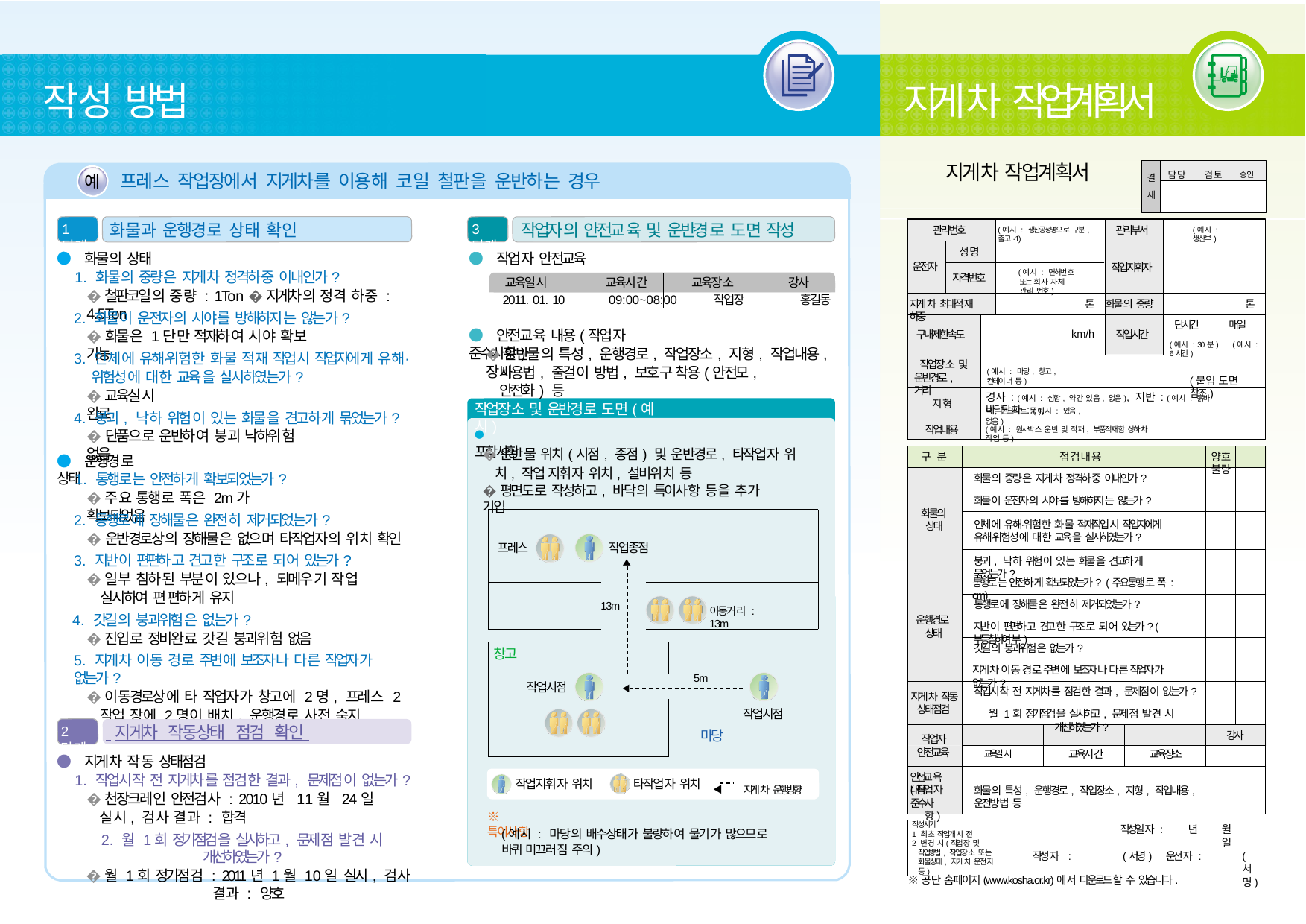

# 작성 방법
지게차 작업계획서

지게차 작업계획서

담 당	검 토	승 인

예	프레스 작업장에서 지게차를 이용해 코일 철판을 운반하는 경우
결

재

화물과 운행경로 상태 확인	작업자의 안전교육 및 운반경로 도면 작성

1단계
3단계
관리번호
관리부서
(예시 : 생산공정명으로 구분, 출고-1)
(예시 : 생산부)

성 명

● 화물의 상태
1. 화물의 중량은 지게차 정격하중 이내인가?
● 작업자 안전교육
교육일시	교육시간	교육장소	강사
   2011. 01. 10 	09:00~08:00 	작업장 	홍길동
운전자
작업지휘자

(예시 : 면허번호 또는 회사 자체 관리 번호)
자격번호

�철판코일의 중량 : 1Ton �지게차의 정격 하중 : 4.5Ton

톤     화물의 중량
지게차 최대적재 하중
톤
매일

2. 화물이 운전자의 시야를 방해하지는 않는가?

단시간

● 안전교육 내용(작업자 준수사항)
km/h
�화물은 1단만 적재하여 시야 확보 가능
작업시간
구내제한속도

(예시 : 30분)      (예시 : 6시간)

(붙임 도면 참조)
�운반물의 특성, 운행경로, 작업장소, 지형, 작업내용, 장비

3. 인체에 유해∙위험한 화물 적재 작업시 작업자에게 유해∙

작업장소 및 운반경로, 거리

사용법, 줄걸이 방법, 보호구 착용(안전모, 안전화) 등
(예시 : 마당, 창고, 컨테이너 등)
위험성에 대한 교육을 실시하였는가?

�교육실시 완료

경사 : (예시 : 심함, 약간 있음, 없음), 지반 : (예시 : 흙바닥, 콘크리트 등),

지 형

작업장소 및 운반경로 도면(예시)
바닥단차 : (예시 : 있음, 없음)

4. 붕괴, 낙하 위험이 있는 화물을 견고하게 묶었는가?

작업내용
● 포함사항
(예시 : 원사박스 운반 및 적재, 부품적재함 상하차 작업 등)
�단품으로 운반하여 붕괴 낙하위험 없음

�운반물 위치(시점, 종점) 및 운반경로, 타작업자 위치, 작업 지휘자 위치, 설비위치 등

양호    불량

점 검 내 용
구  분
● 운행경로 상태

1. 통행로는 안전하게 확보되었는가?
화물의 중량은 지게차 정격하중 이내인가?

�평면도로 작성하고, 바닥의 특이사항 등을 추가 기입
�주요 통행로 폭은 2m가 확보되었음

화물이 운전자의 시야를 방해하지는 않는가?
화물의 상태

2. 통행로에 장해물은 완전히 제거되었는가?

인체에 유해∙위험한 화물 적재작업시 작업자에게 유해∙위험성에 대한 교육을 실시하였는가?

�운반경로상의 장해물은 없으며 타작업자의 위치 확인

프레스
작업종점

3. 지반이 편편하고 견고한 구조로 되어 있는가?
�일부 침하된 부분이 있으나, 되메우기 작업 실시하여 편편하게 유지
4. 갓길의 붕괴위험은 없는가?
붕괴, 낙하 위험이 있는 화물을 견고하게 묶었는가?
◀

통행로는 안전하게 확보되었는가? (주요통행로 폭 : cm)

통행로에 장해물은 완전히 제거되었는가?
13m

이동거리 : 13m

운행경로 상태

지반이 편편하고 견고한 구조로 되어 있는가? (부등침하여부)
�진입로 정비완료 갓길 붕괴위험 없음
5. 지게차 이동 경로 주변에 보조자나 다른 작업자가 없는가?
�이동경로상에 타 작업자가 창고에 2명, 프레스 2작업 장에 2명이 배치, 운행경로 사전 숙지

갓길의 붕괴위험은 없는가?

창고

지게차 이동 경로 주변에 보조자나 다른 작업자가 없는가?
5m

작업시점
◀

작업시작 전 지게차를 점검한 결과, 문제점이 없는가?

지게차 작동 상태점검

작업시점
월 1회 정기점검을 실시하고, 문제점 발견 시 개선하였는가?
교육일시	교육시간	교육장소

 지게차  작동상태  점검  확인
2단계

마당
강사
작업자

안전교육
● 지게차 작동 상태점검
1. 작업시작 전 지게차를 점검한 결과, 문제점이 없는가?
�천장크레인 안전검사 : 2010년  11월  24일  실시, 검사 결과 : 합격

안전교육 내용

◀     지게차 운행방향

작업지휘자 위치
타작업자 위치

(작업자 준수
화물의 특성, 운행경로, 작업장소, 지형, 작업내용, 운전방법 등
사항)
※ 특이사항
작성시기
1 최초 작업개시 전
2 변경 시(작업장 및 작업방법, 작업장소 또는 화물상태, 지게차 운전자 등)
작성일자 :
년
월	일
(예시 : 마당의 배수상태가 불량하여 물기가 많으므로 바퀴 미끄러짐 주의)
2. 월 1회 정기점검을 실시하고, 문제점 발견 시 개선하였는가?
�월 1회 정기점검 : 2011년 1월 10일 실시, 검사 결과 : 양호
작성자  :	(서명)	운전자 :
(서명)
※공단 홈페이지(www.kosha.or.kr)에서 다운로드할 수 있습니다.